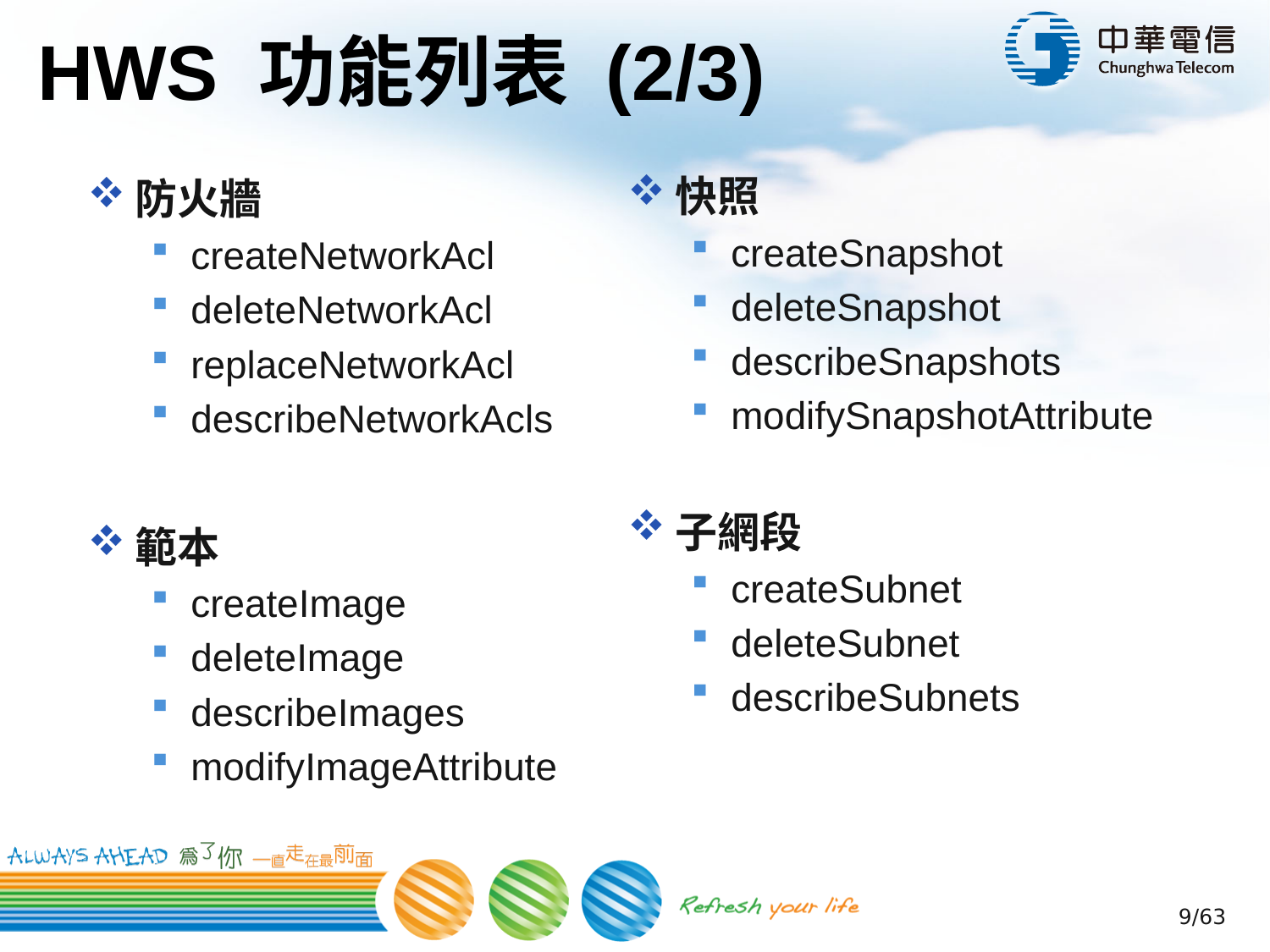

# HWS 功能列表 (2/3)
快照
createSnapshot
deleteSnapshot
describeSnapshots
modifySnapshotAttribute

子網段
createSubnet
deleteSubnet
describeSubnets
防火牆
createNetworkAcl
deleteNetworkAcl
replaceNetworkAcl
describeNetworkAcls

範本
createImage
deleteImage
describeImages
modifyImageAttribute